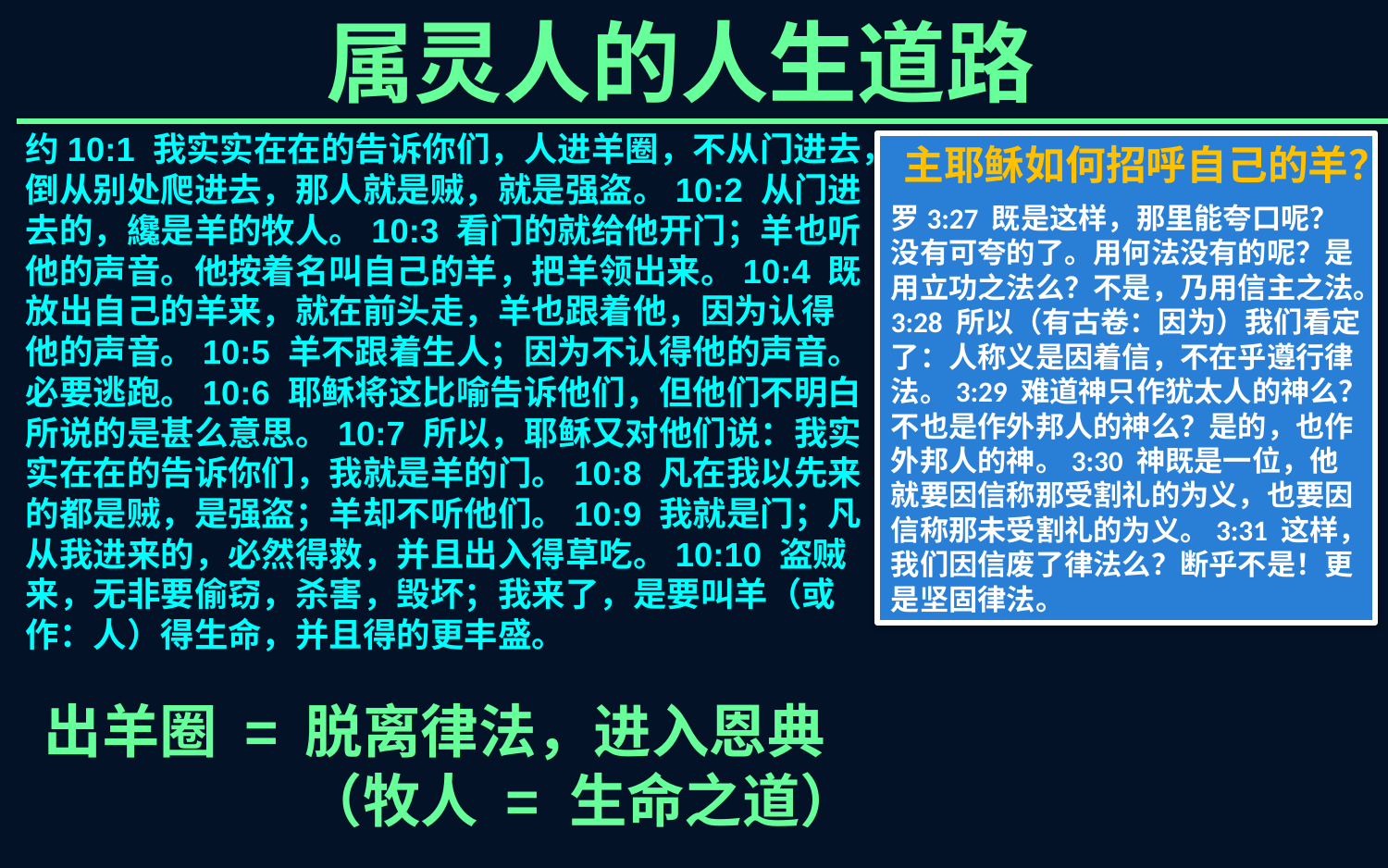

属灵人的人生道路
约10:1 我实实在在的告诉你们，人进羊圈，不从门进去，倒从别处爬进去，那人就是贼，就是强盗。10:2 从门进去的，纔是羊的牧人。10:3 看门的就给他开门；羊也听他的声音。他按着名叫自己的羊，把羊领出来。10:4 既放出自己的羊来，就在前头走，羊也跟着他，因为认得他的声音。10:5 羊不跟着生人；因为不认得他的声音。必要逃跑。10:6 耶稣将这比喻告诉他们，但他们不明白所说的是甚么意思。10:7 所以，耶稣又对他们说：我实实在在的告诉你们，我就是羊的门。10:8 凡在我以先来的都是贼，是强盗；羊却不听他们。10:9 我就是门；凡从我进来的，必然得救，并且出入得草吃。10:10 盗贼来，无非要偷窃，杀害，毁坏；我来了，是要叫羊（或作：人）得生命，并且得的更丰盛。
主耶稣如何招呼自己的羊？
罗3:27 既是这样，那里能夸口呢？没有可夸的了。用何法没有的呢？是用立功之法么？不是，乃用信主之法。3:28 所以（有古卷：因为）我们看定了：人称义是因着信，不在乎遵行律法。3:29 难道神只作犹太人的神么？不也是作外邦人的神么？是的，也作外邦人的神。3:30 神既是一位，他就要因信称那受割礼的为义，也要因信称那未受割礼的为义。3:31 这样，我们因信废了律法么？断乎不是！更是坚固律法。
出羊圈 =
脱离律法，进入恩典
（牧人 = 生命之道）